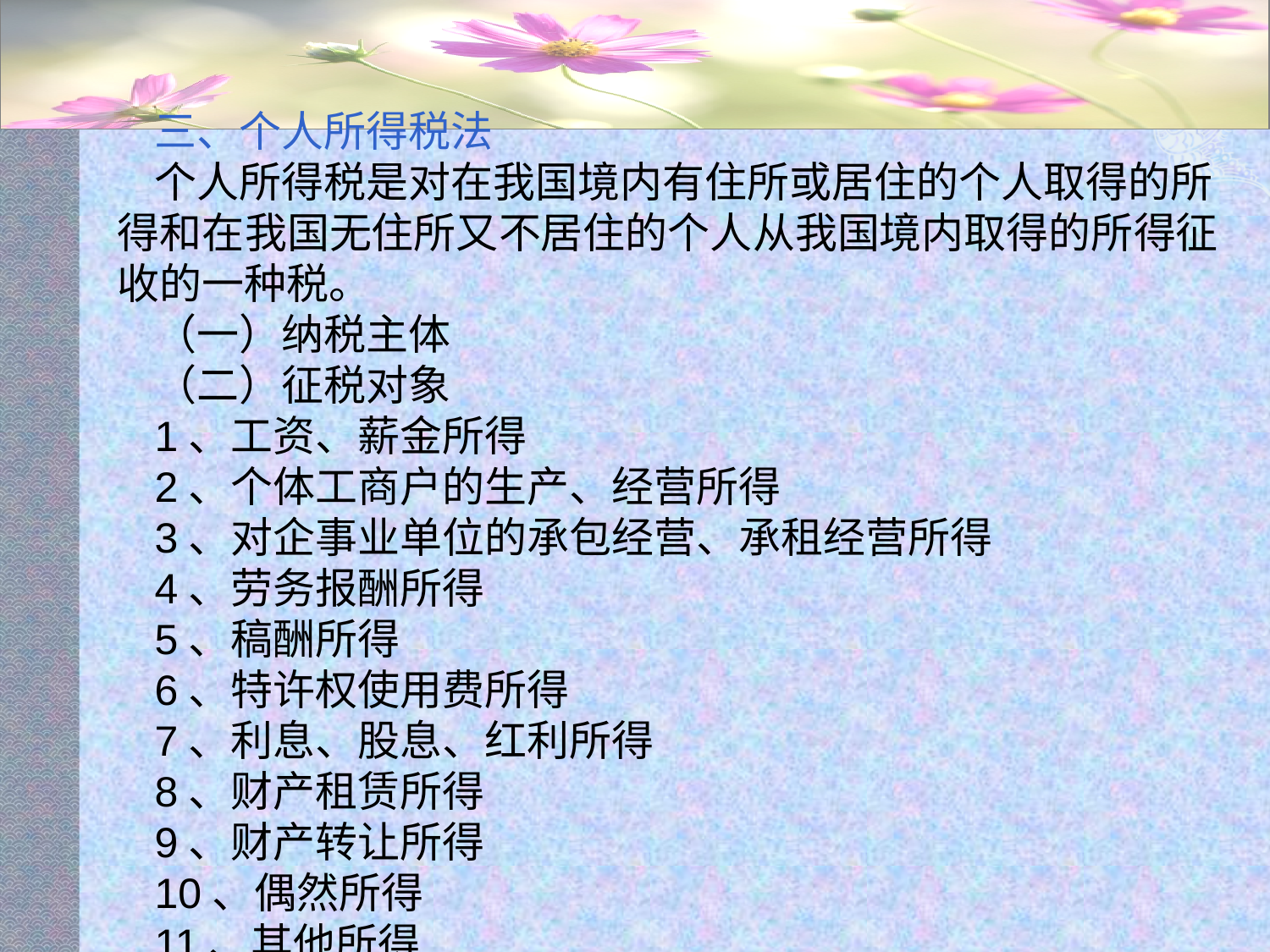

#
三、个人所得税法
个人所得税是对在我国境内有住所或居住的个人取得的所得和在我国无住所又不居住的个人从我国境内取得的所得征收的一种税。
（一）纳税主体
（二）征税对象
1、工资、薪金所得
2、个体工商户的生产、经营所得
3、对企事业单位的承包经营、承租经营所得
4、劳务报酬所得
5、稿酬所得
6、特许权使用费所得
7、利息、股息、红利所得
8、财产租赁所得
9、财产转让所得
10、偶然所得
11、其他所得